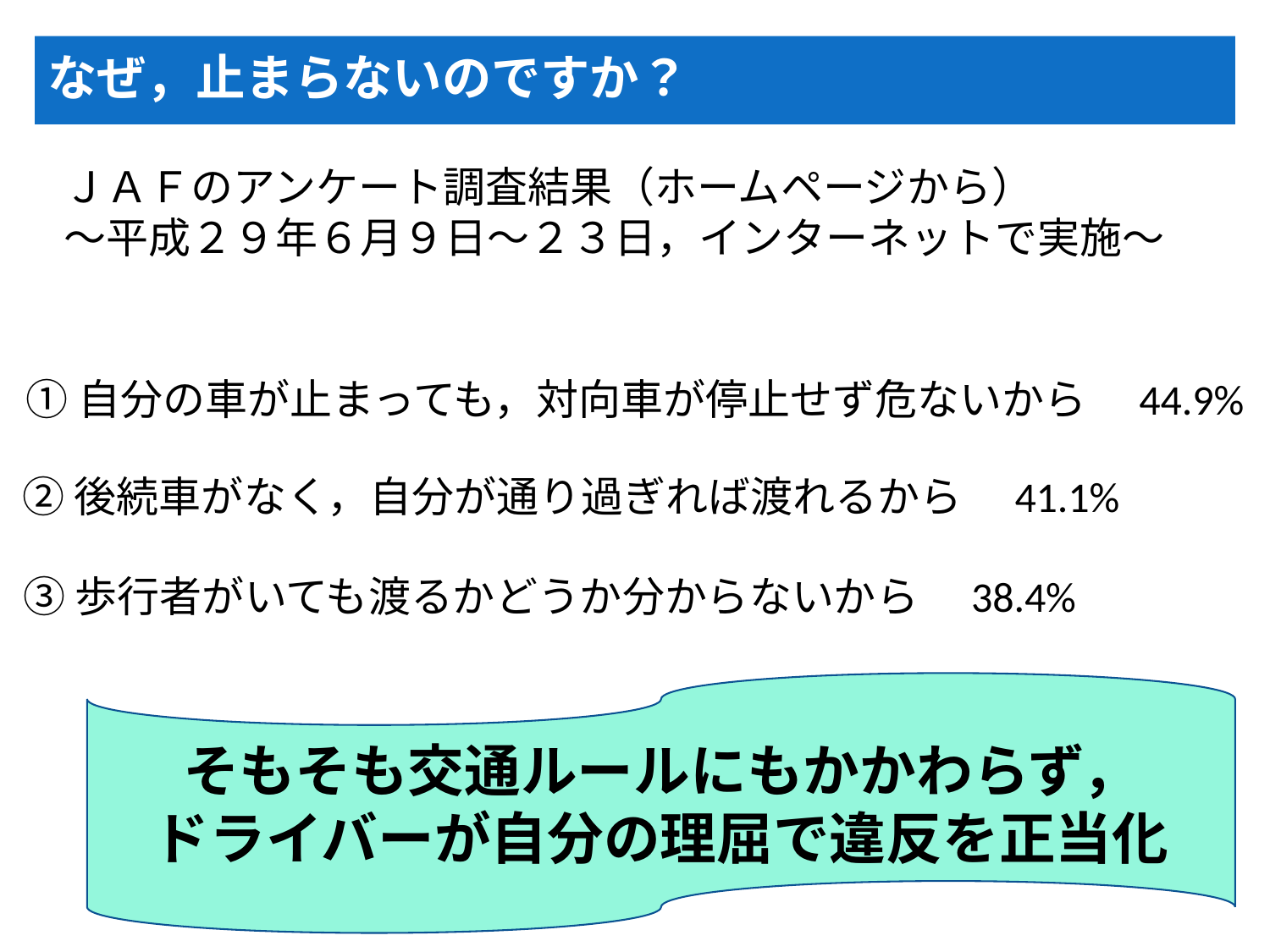

# なぜ，止まらないのですか？
ＪＡＦのアンケート調査結果（ホームページから）
～平成２９年６月９日～２３日，インターネットで実施～
①自分の車が止まっても，対向車が停止せず危ないから　44.9%
②後続車がなく，自分が通り過ぎれば渡れるから　41.1%
③歩行者がいても渡るかどうか分からないから　38.4%
そもそも交通ルールにもかかわらず，
ドライバーが自分の理屈で違反を正当化